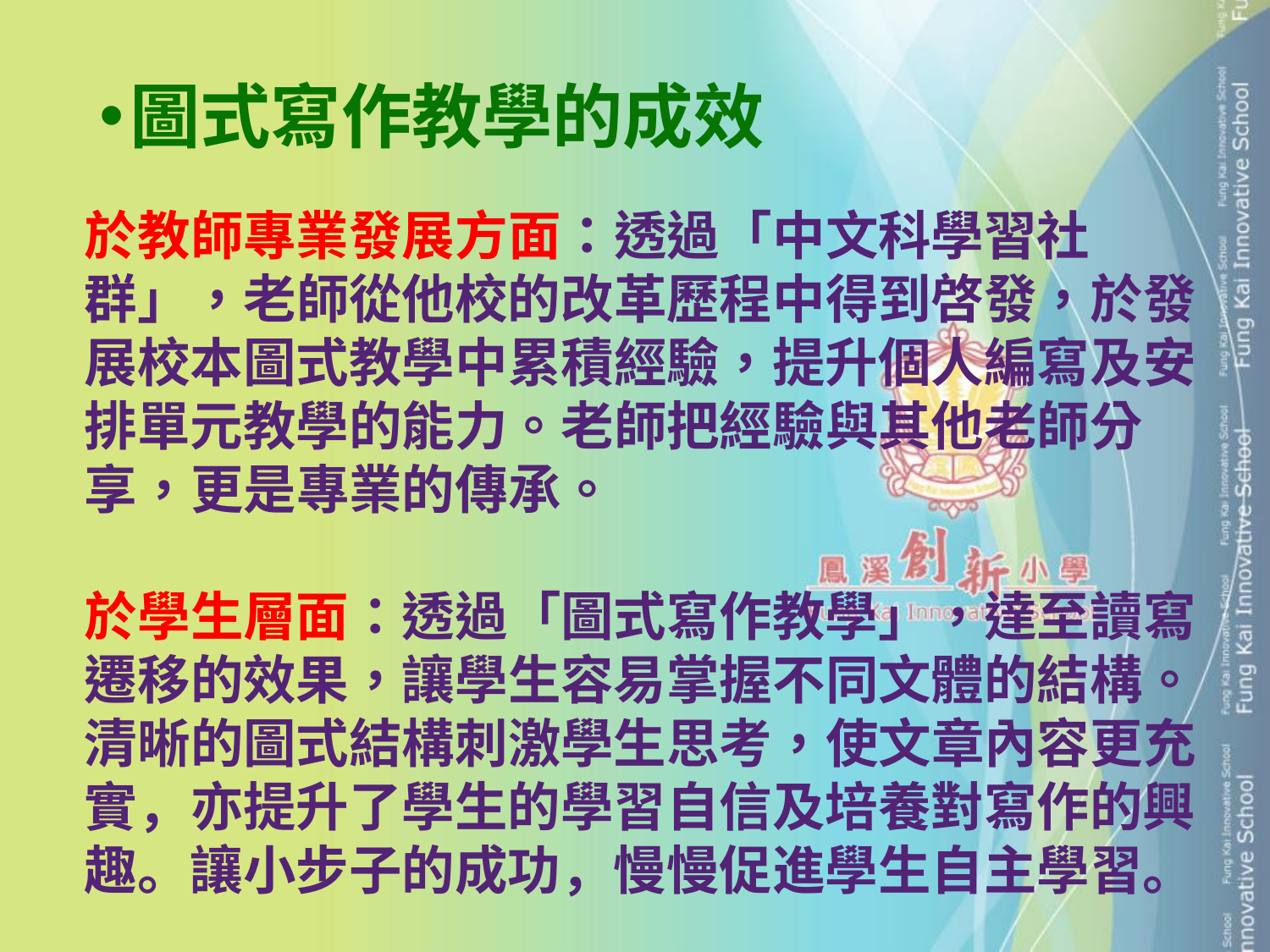

圖式寫作教學的成效
於教師專業發展方面：透過「中文科學習社群」，老師從他校的改革歷程中得到啓發，於發展校本圖式教學中累積經驗，提升個人編寫及安排單元教學的能力。老師把經驗與其他老師分享，更是專業的傳承。

於學生層面：透過「圖式寫作教學」，達至讀寫遷移的效果，讓學生容易掌握不同文體的結構。清晰的圖式結構刺激學生思考，使文章內容更充實，亦提升了學生的學習自信及培養對寫作的興趣。讓小步子的成功，慢慢促進學生自主學習。